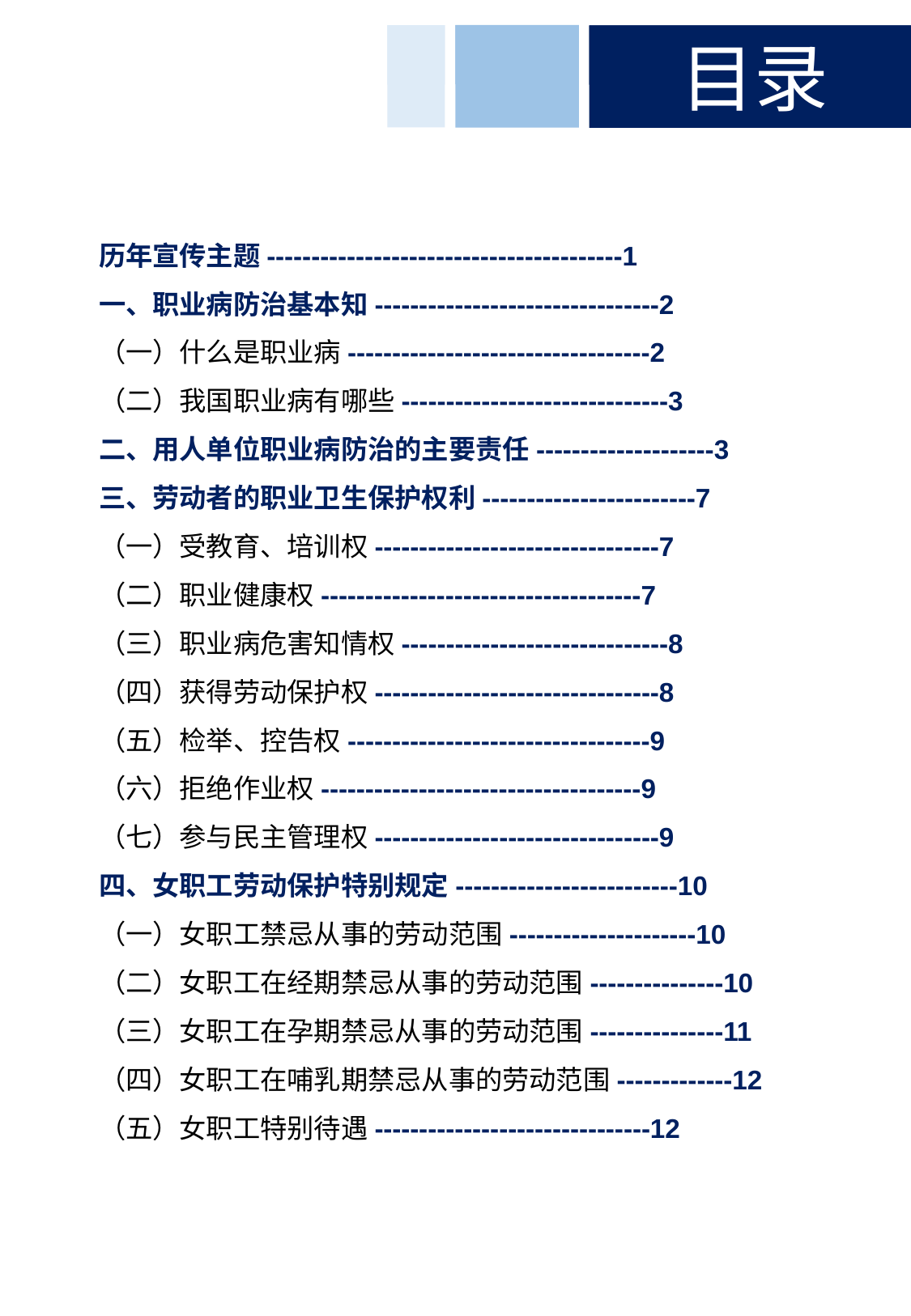

目录

历年宣传主题----------------------------------------1
一、职业病防治基本知--------------------------------2
（一）什么是职业病----------------------------------2
（二）我国职业病有哪些------------------------------3
二、用人单位职业病防治的主要责任--------------------3
三、劳动者的职业卫生保护权利------------------------7
（一）受教育、培训权--------------------------------7
（二）职业健康权------------------------------------7
（三）职业病危害知情权------------------------------8
（四）获得劳动保护权--------------------------------8
（五）检举、控告权----------------------------------9
（六）拒绝作业权------------------------------------9
（七）参与民主管理权--------------------------------9
四、女职工劳动保护特别规定-------------------------10
（一）女职工禁忌从事的劳动范围---------------------10
（二）女职工在经期禁忌从事的劳动范围---------------10
（三）女职工在孕期禁忌从事的劳动范围---------------11
（四）女职工在哺乳期禁忌从事的劳动范围-------------12
（五）女职工特别待遇-------------------------------12